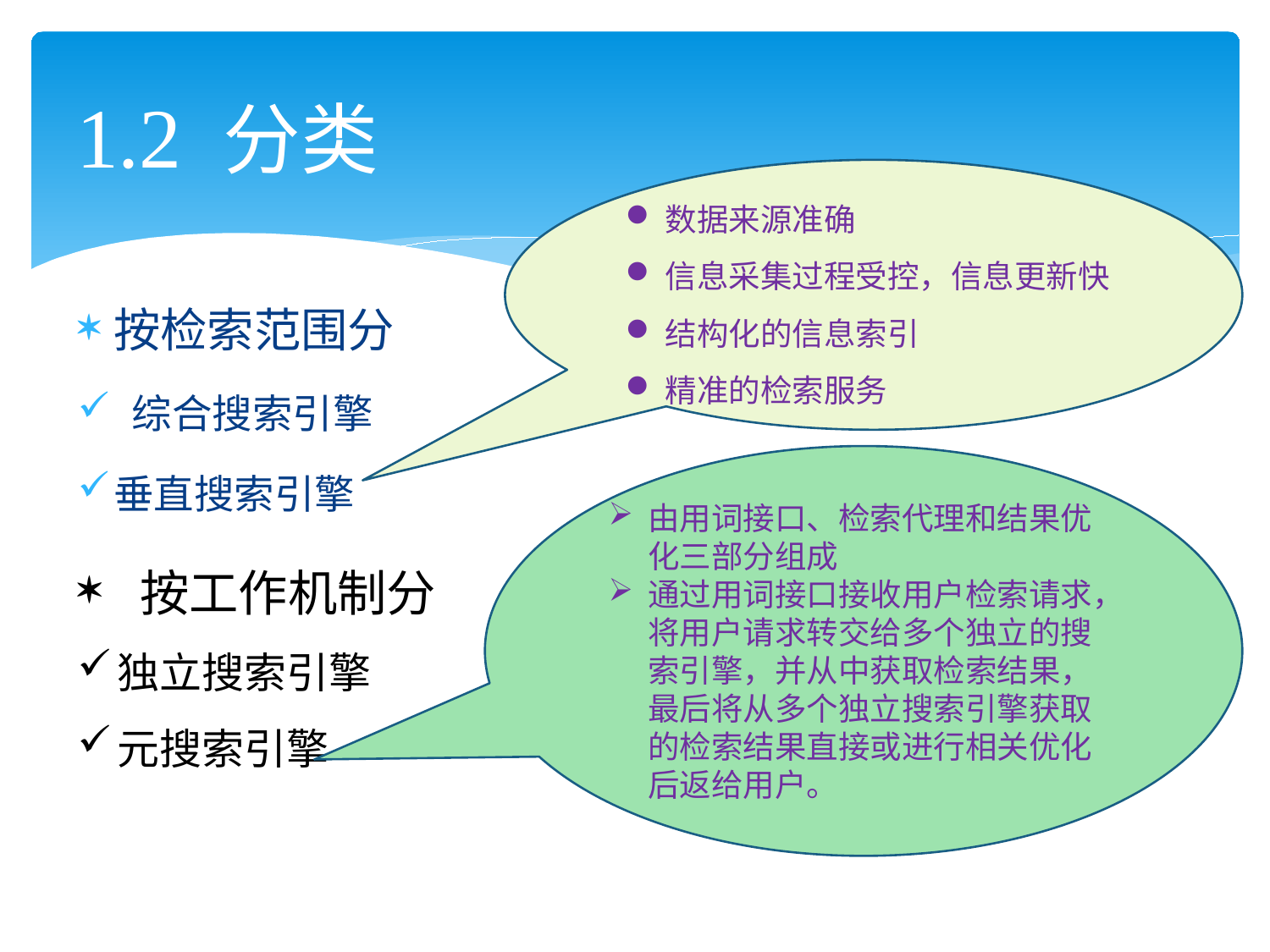

# 1.2 分类
数据来源准确
信息采集过程受控，信息更新快
结构化的信息索引
精准的检索服务
按检索范围分
 综合搜索引擎
垂直搜索引擎

由用词接口、检索代理和结果优化三部分组成
通过用词接口接收用户检索请求，将用户请求转交给多个独立的搜索引擎，并从中获取检索结果，最后将从多个独立搜索引擎获取的检索结果直接或进行相关优化后返给用户。
 按工作机制分
独立搜索引擎
元搜索引擎